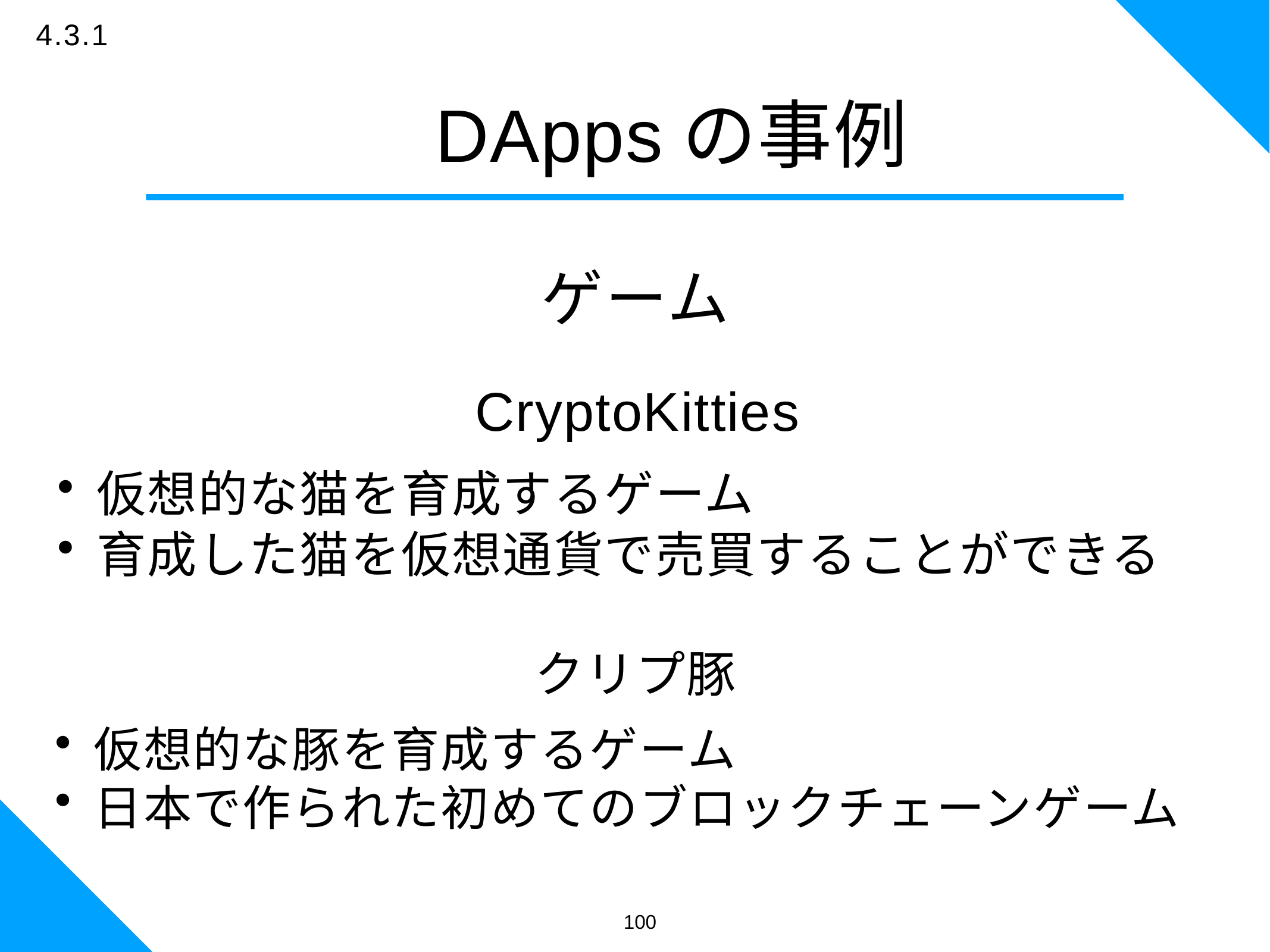

4.3.1
# DAppsの事例
ゲーム
CryptoKitties
仮想的な猫を育成するゲーム
育成した猫を仮想通貨で売買することができる
クリプ豚
仮想的な豚を育成するゲーム
日本で作られた初めてのブロックチェーンゲーム
100